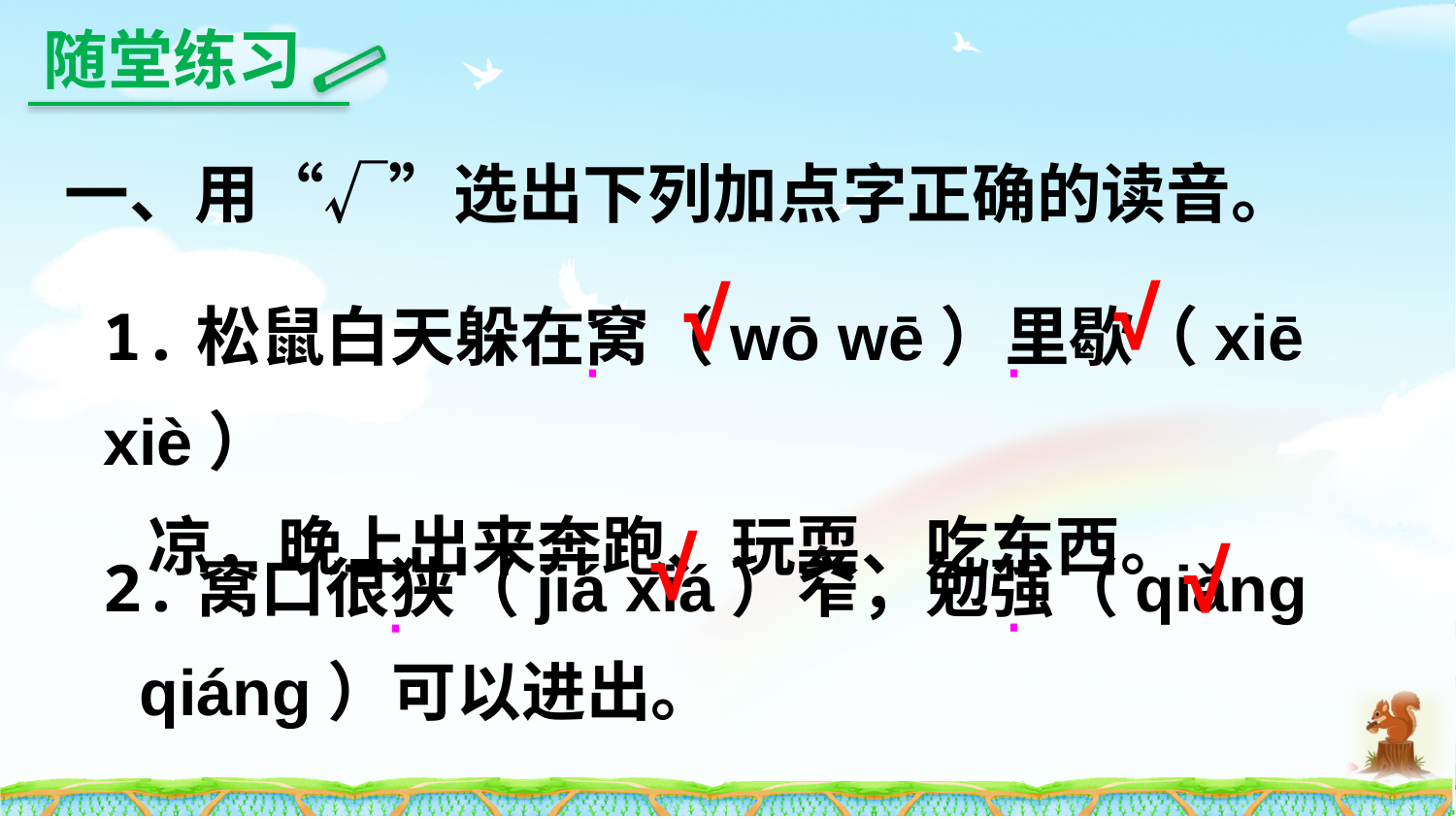

随堂练习

一、用“√”选出下列加点字正确的读音。
1.松鼠白天躲在窝（wō wē）里歇（xiē xiè）
  凉，晚上出来奔跑、玩耍、吃东西。
√
√
·
·
√
2.窝口很狭（jiá xiá）窄，勉强（qiǎnɡ
  qiánɡ）可以进出。
√
·
·